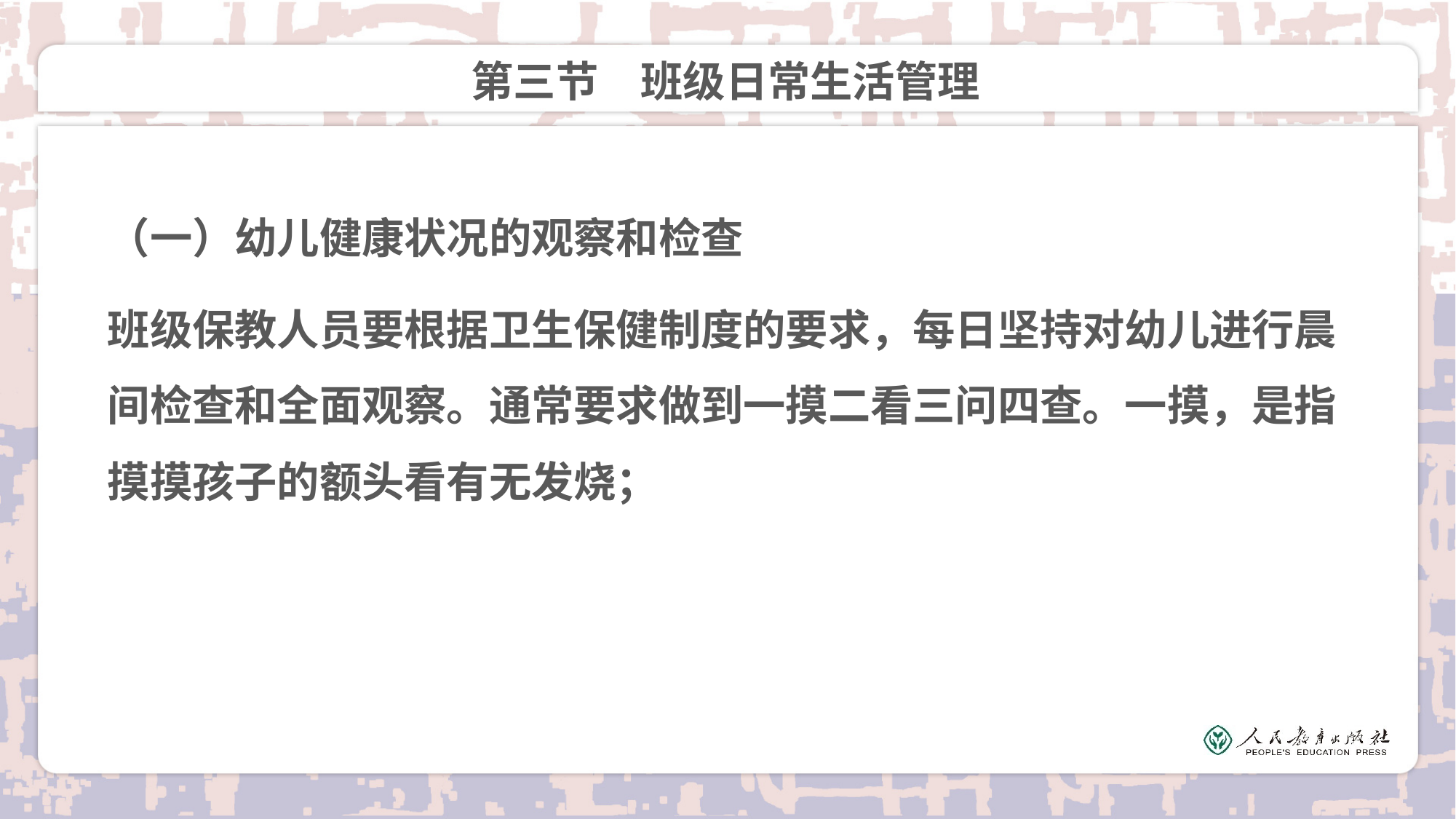

# 第三节　班级日常生活管理
（一）幼儿健康状况的观察和检查
班级保教人员要根据卫生保健制度的要求，每日坚持对幼儿进行晨间检查和全面观察。通常要求做到一摸二看三问四查。一摸，是指摸摸孩子的额头看有无发烧；